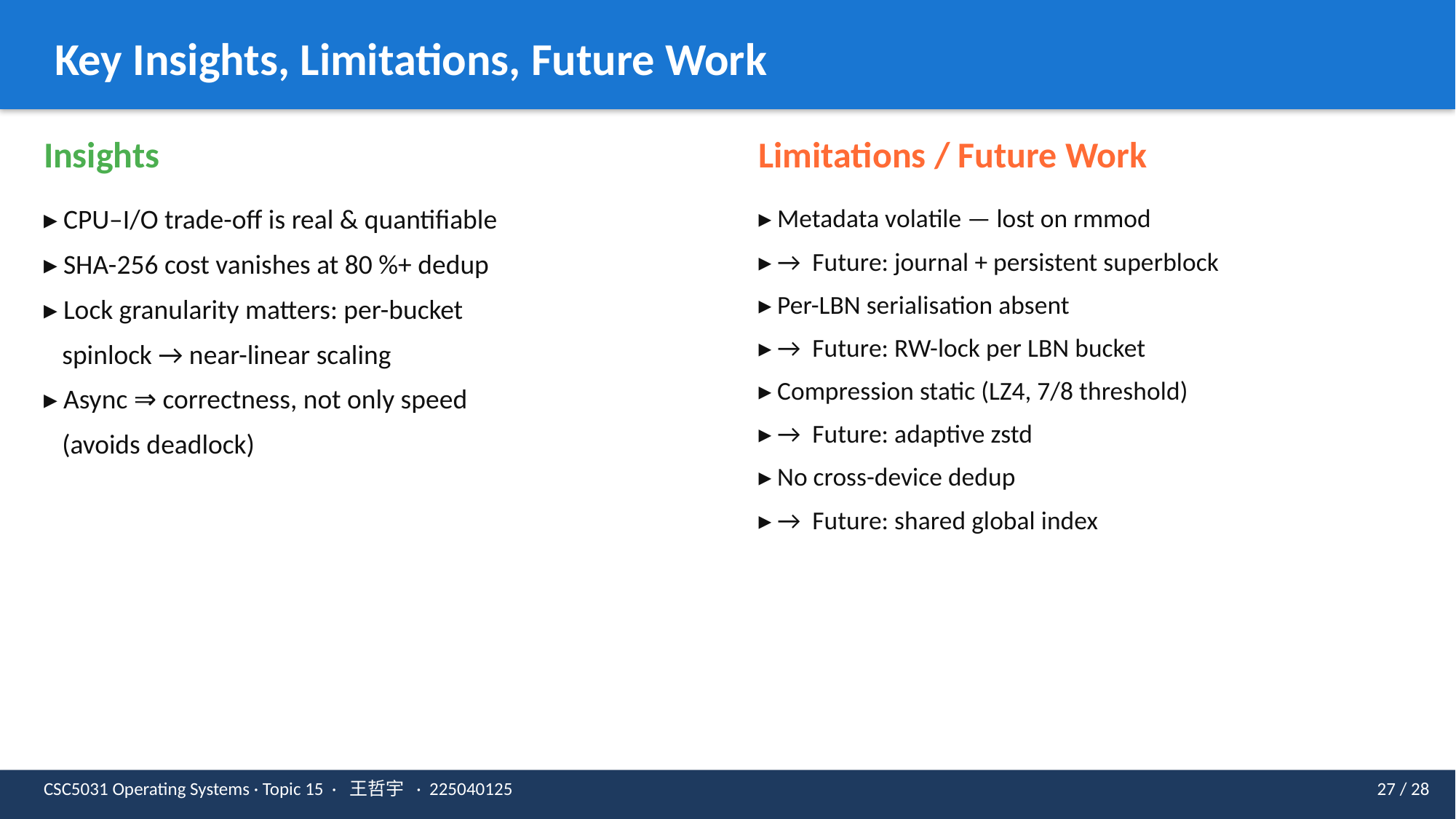

Key Insights, Limitations, Future Work
Insights
Limitations / Future Work
▸ CPU–I/O trade-off is real & quantifiable
▸ SHA-256 cost vanishes at 80 %+ dedup
▸ Lock granularity matters: per-bucket
   spinlock → near-linear scaling
▸ Async ⇒ correctness, not only speed
   (avoids deadlock)
▸ Metadata volatile — lost on rmmod
▸ →  Future: journal + persistent superblock
▸ Per-LBN serialisation absent
▸ →  Future: RW-lock per LBN bucket
▸ Compression static (LZ4, 7/8 threshold)
▸ →  Future: adaptive zstd
▸ No cross-device dedup
▸ →  Future: shared global index

CSC5031 Operating Systems · Topic 15  ·  王哲宇  ·  225040125
27 / 28